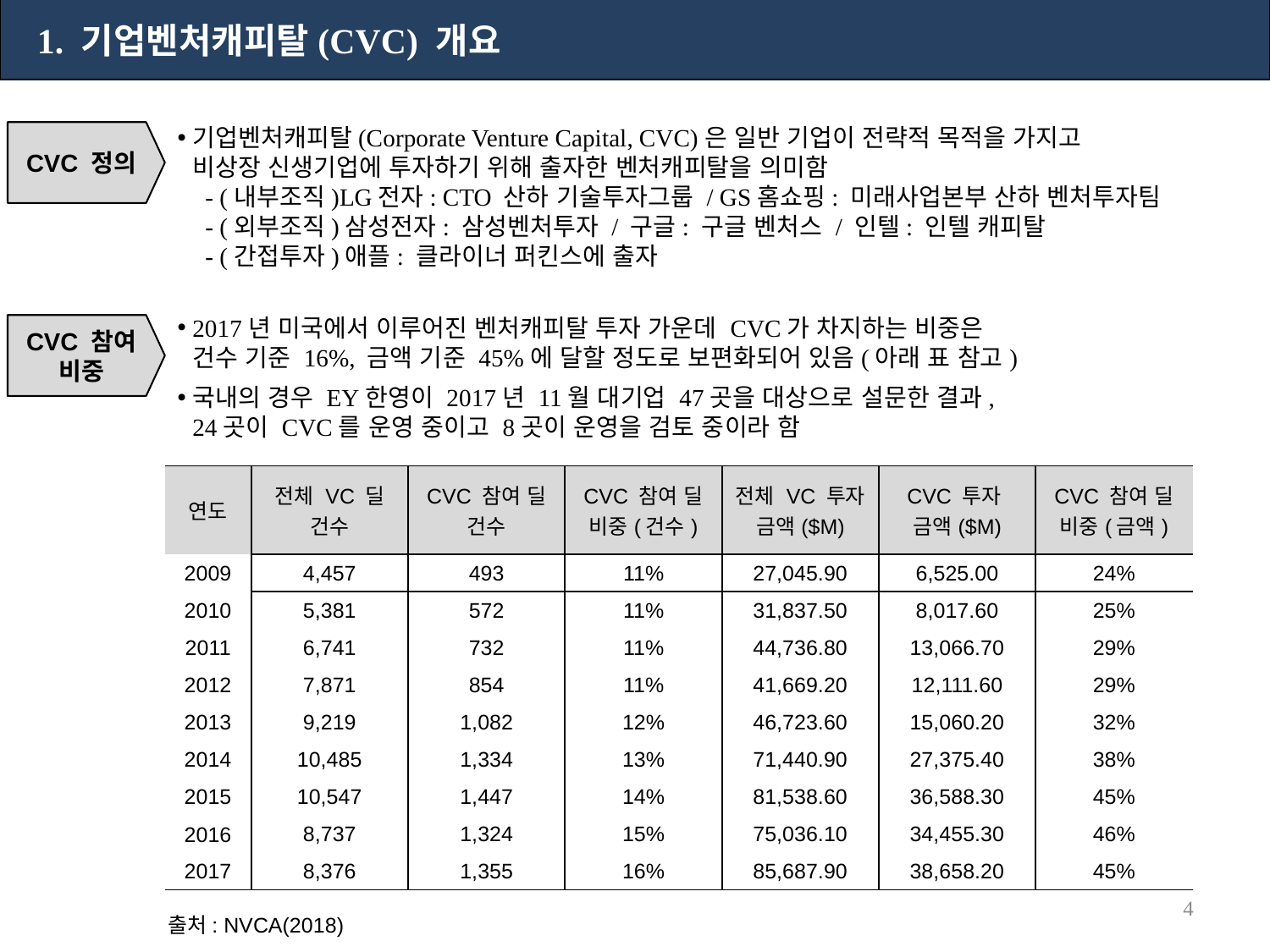

1. 기업벤처캐피탈(CVC) 개요
기업벤처캐피탈(Corporate Venture Capital, CVC)은 일반 기업이 전략적 목적을 가지고
비상장 신생기업에 투자하기 위해 출자한 벤처캐피탈을 의미함
 - (내부조직)LG전자: CTO 산하 기술투자그룹 / GS홈쇼핑: 미래사업본부 산하 벤처투자팀
 - (외부조직)삼성전자: 삼성벤처투자 / 구글: 구글 벤처스 / 인텔: 인텔 캐피탈
 - (간접투자)애플: 클라이너 퍼킨스에 출자
CVC 정의
2017년 미국에서 이루어진 벤처캐피탈 투자 가운데 CVC가 차지하는 비중은
건수 기준 16%, 금액 기준 45%에 달할 정도로 보편화되어 있음(아래 표 참고)
국내의 경우 EY한영이 2017년 11월 대기업 47곳을 대상으로 설문한 결과,
24곳이 CVC를 운영 중이고 8곳이 운영을 검토 중이라 함
CVC 참여 비중
| 연도 | 전체 VC 딜 건수 | CVC 참여 딜 건수 | CVC 참여 딜 비중(건수) | 전체 VC 투자 금액($M) | CVC 투자 금액($M) | CVC 참여 딜 비중(금액) |
| --- | --- | --- | --- | --- | --- | --- |
| 2009 | 4,457 | 493 | 11% | 27,045.90 | 6,525.00 | 24% |
| 2010 | 5,381 | 572 | 11% | 31,837.50 | 8,017.60 | 25% |
| 2011 | 6,741 | 732 | 11% | 44,736.80 | 13,066.70 | 29% |
| 2012 | 7,871 | 854 | 11% | 41,669.20 | 12,111.60 | 29% |
| 2013 | 9,219 | 1,082 | 12% | 46,723.60 | 15,060.20 | 32% |
| 2014 | 10,485 | 1,334 | 13% | 71,440.90 | 27,375.40 | 38% |
| 2015 | 10,547 | 1,447 | 14% | 81,538.60 | 36,588.30 | 45% |
| 2016 | 8,737 | 1,324 | 15% | 75,036.10 | 34,455.30 | 46% |
| 2017 | 8,376 | 1,355 | 16% | 85,687.90 | 38,658.20 | 45% |
출처: NVCA(2018)
4